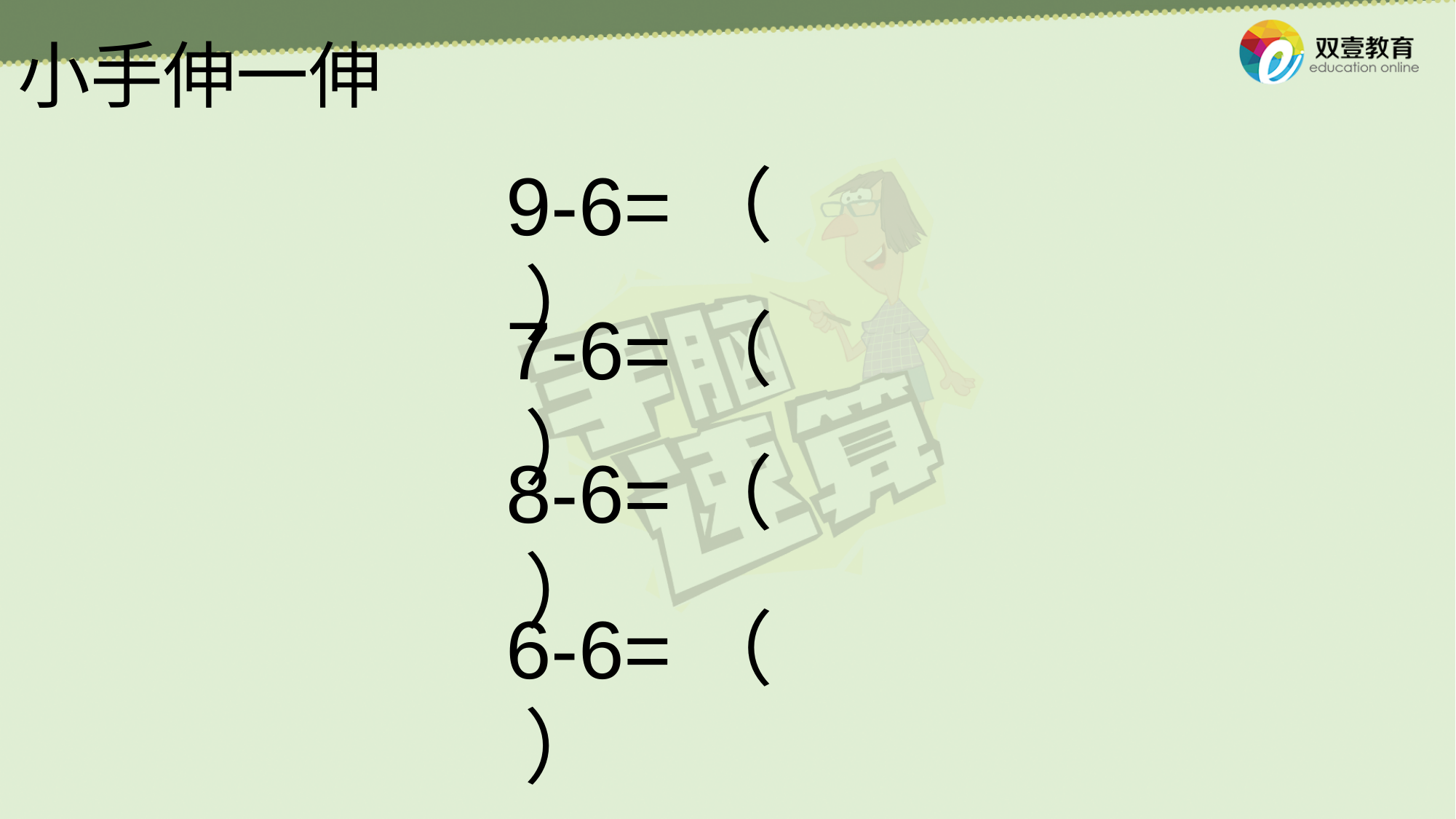

小手伸一伸
9-6=（  ）
7-6=（  ）
8-6=（  ）
6-6=（  ）